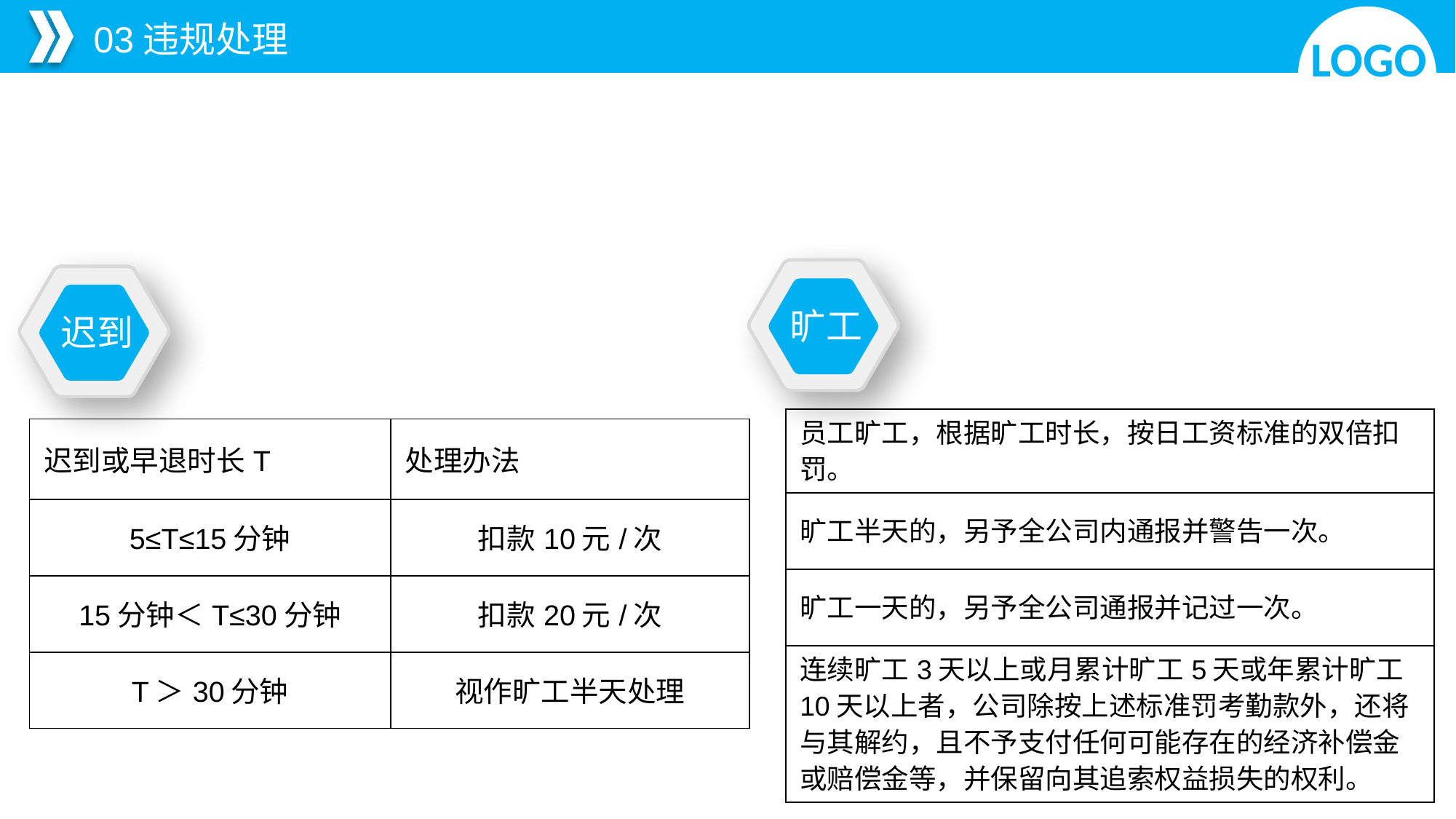

延迟符

03违规处理
LOGO

旷工

迟到
| 员工旷工，根据旷工时长，按日工资标准的双倍扣罚。 |
| --- |
| 旷工半天的，另予全公司内通报并警告一次。 |
| 旷工一天的，另予全公司通报并记过一次。 |
| 连续旷工3天以上或月累计旷工5天或年累计旷工10天以上者，公司除按上述标准罚考勤款外，还将与其解约，且不予支付任何可能存在的经济补偿金或赔偿金等，并保留向其追索权益损失的权利。 |
| 迟到或早退时长T | 处理办法 |
| --- | --- |
| 5≤T≤15分钟 | 扣款10元/次 |
| 15分钟＜T≤30分钟 | 扣款20元/次 |
| T＞30分钟 | 视作旷工半天处理 |